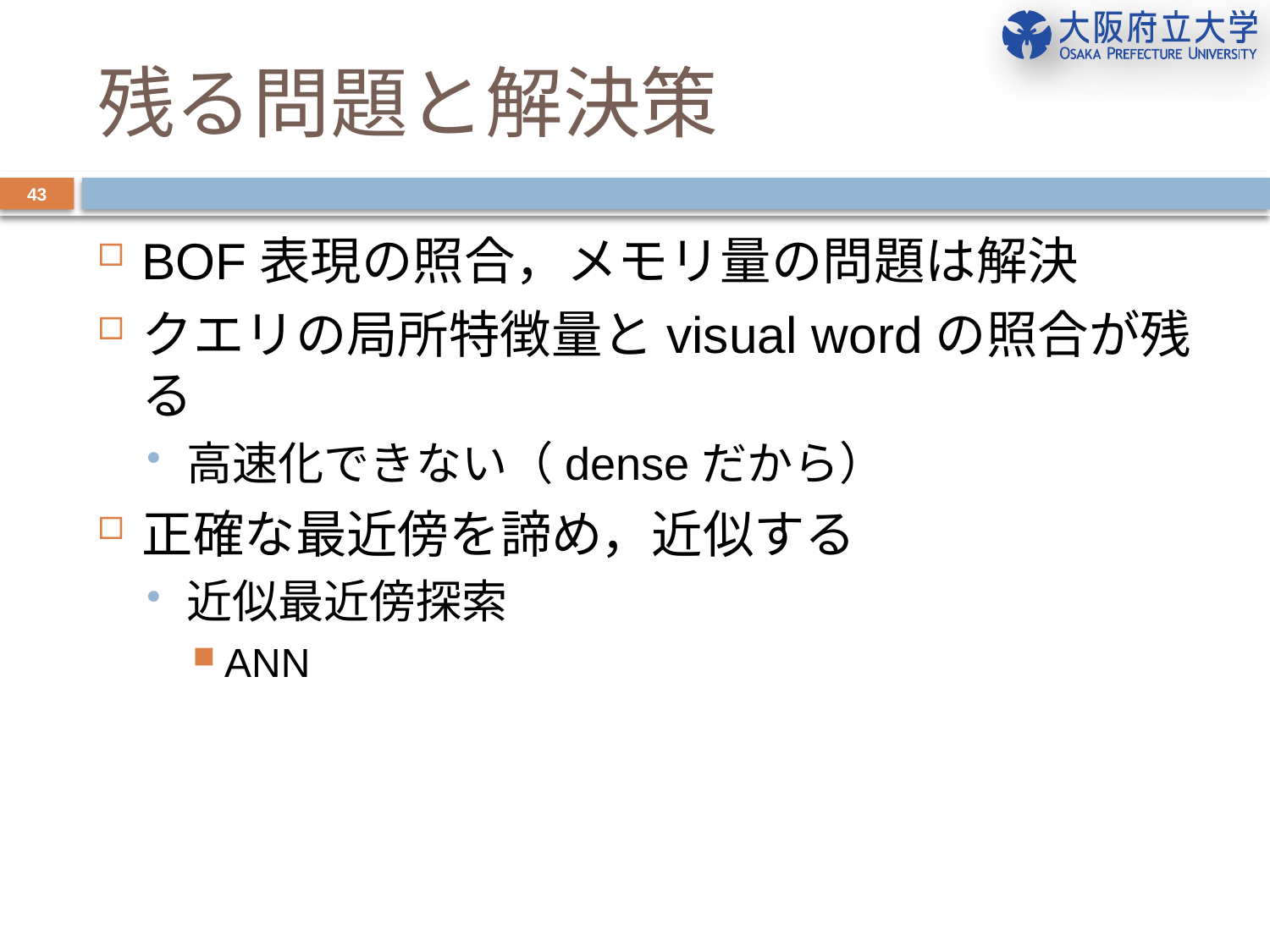

# 残る問題と解決策
43
BOF表現の照合，メモリ量の問題は解決
クエリの局所特徴量とvisual wordの照合が残る
高速化できない（denseだから）
正確な最近傍を諦め，近似する
近似最近傍探索
ANN